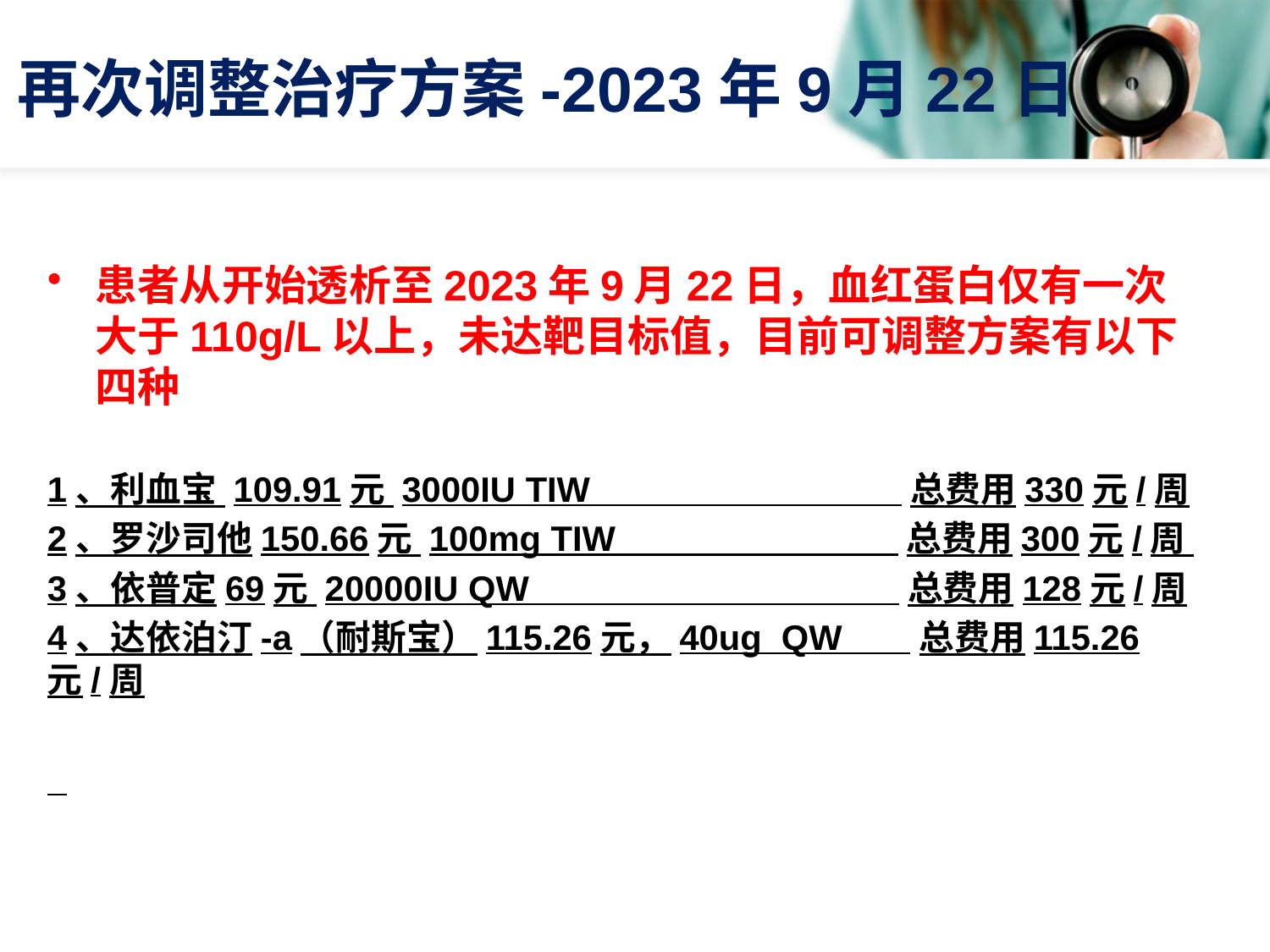

# 再次调整治疗方案-2023年9月22日

患者从开始透析至2023年9月22日，血红蛋白仅有一次大于110g/L以上，未达靶目标值，目前可调整方案有以下四种

1、利血宝 109.91元 3000IU TIW                                总费用330元/周
2、罗沙司他150.66元 100mg TIW                             总费用300元/周
3、依普定69元 20000IU QW                                      总费用128元/周
4、达依泊汀-a（耐斯宝）115.26元，40ug  QW       总费用115.26元/周